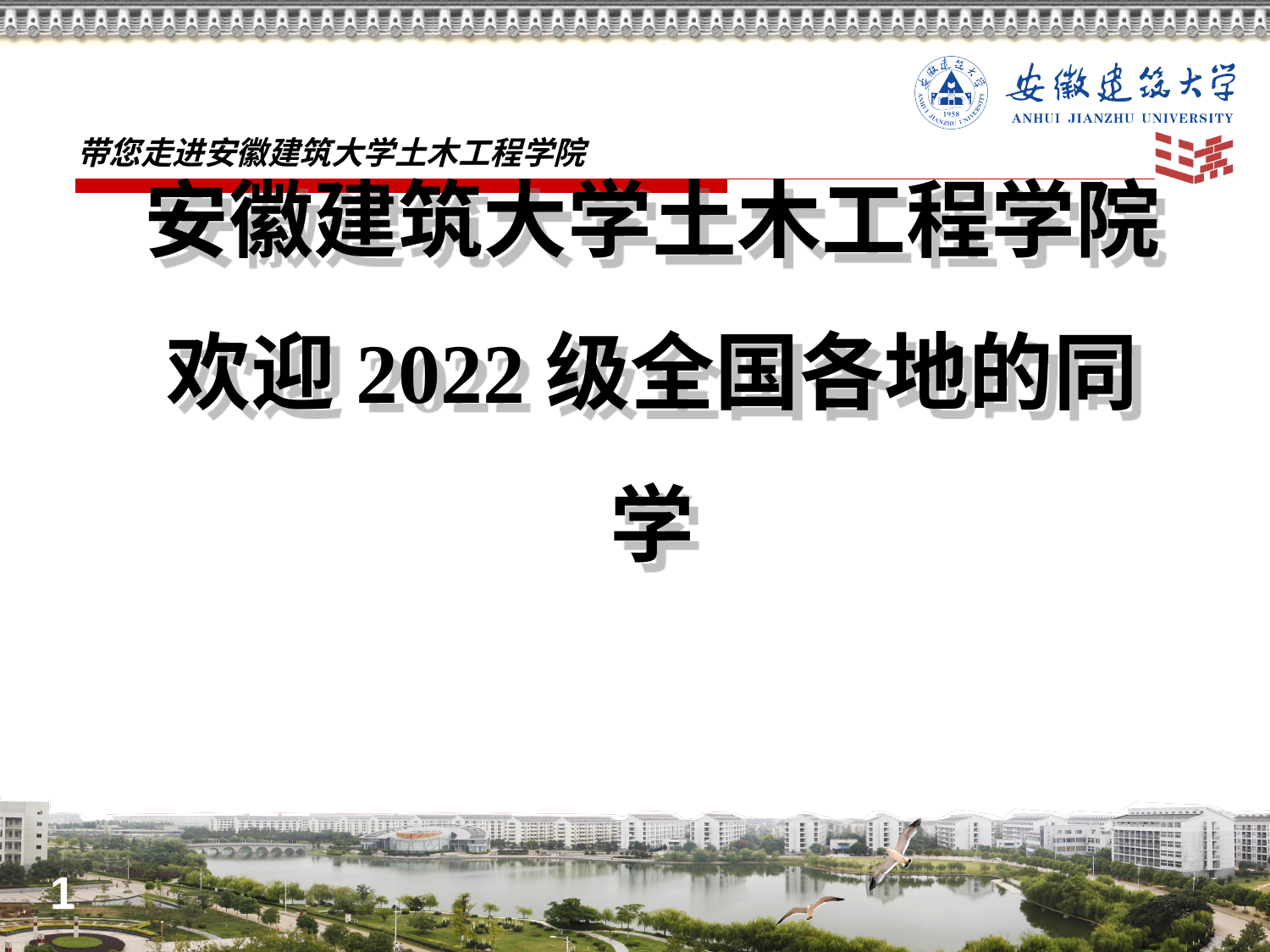

带您走进安徽建筑大学土木工程学院
安徽建筑大学土木工程学院
欢迎2022级全国各地的同学
1